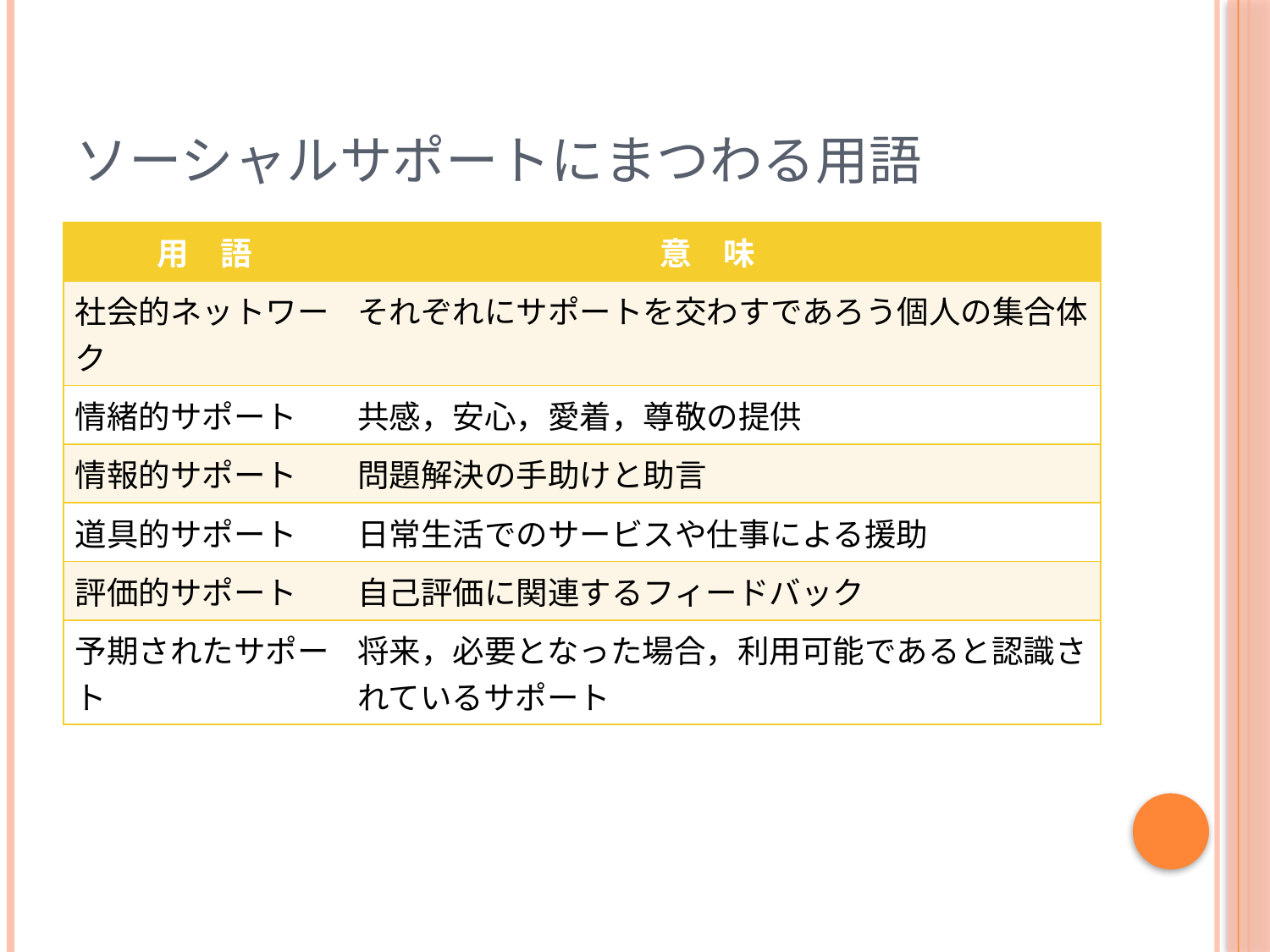

# ソーシャルサポートにまつわる用語
| 用　語 | 意　味 |
| --- | --- |
| 社会的ネットワーク | それぞれにサポートを交わすであろう個人の集合体 |
| 情緒的サポート | 共感，安心，愛着，尊敬の提供 |
| 情報的サポート | 問題解決の手助けと助言 |
| 道具的サポート | 日常生活でのサービスや仕事による援助 |
| 評価的サポート | 自己評価に関連するフィードバック |
| 予期されたサポート | 将来，必要となった場合，利用可能であると認識されているサポート |